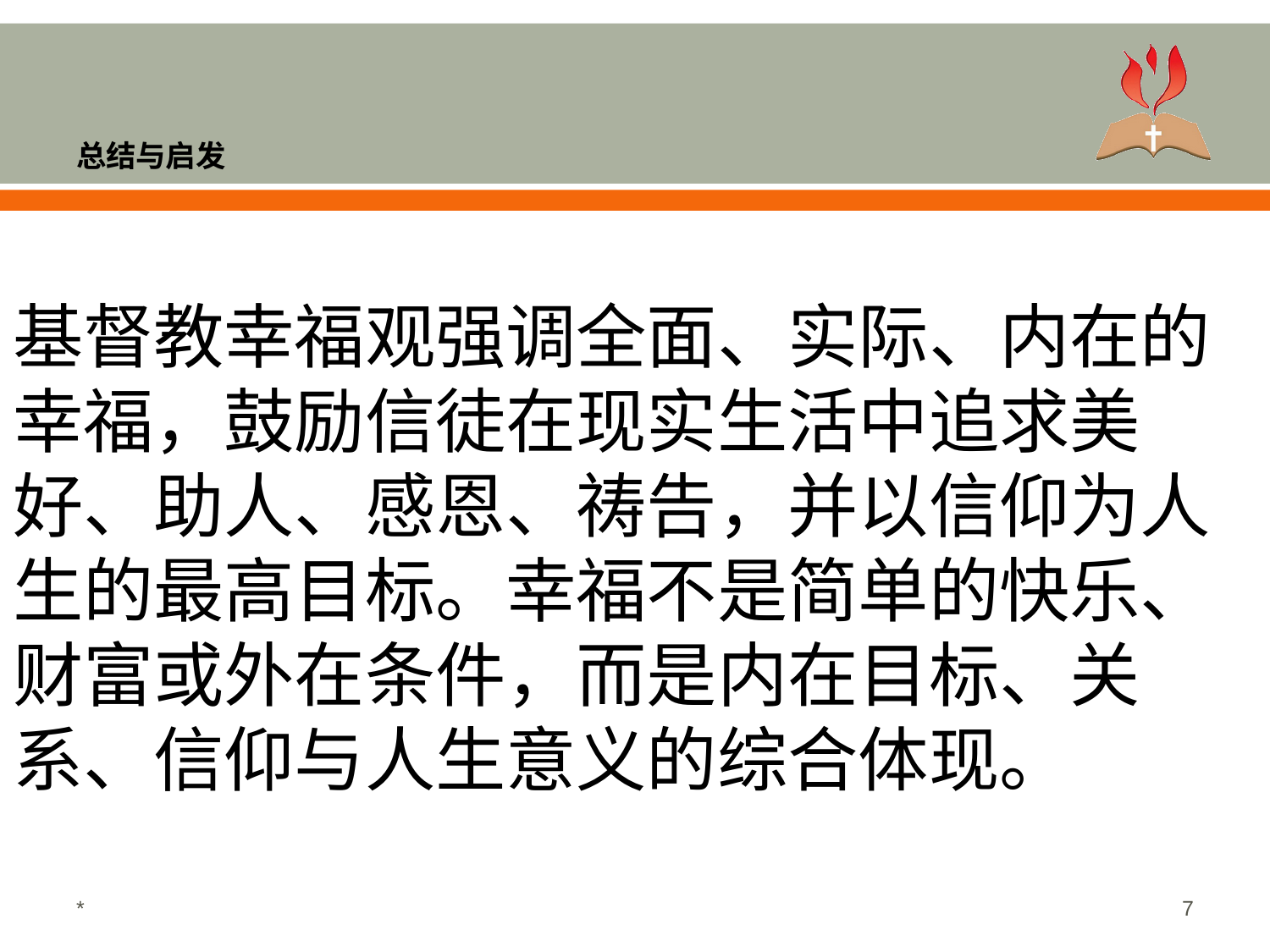

# 总结与启发

基督教幸福观强调全面、实际、内在的幸福，鼓励信徒在现实生活中追求美好、助人、感恩、祷告，并以信仰为人生的最高目标。幸福不是简单的快乐、财富或外在条件，而是内在目标、关系、信仰与人生意义的综合体现。

*
7